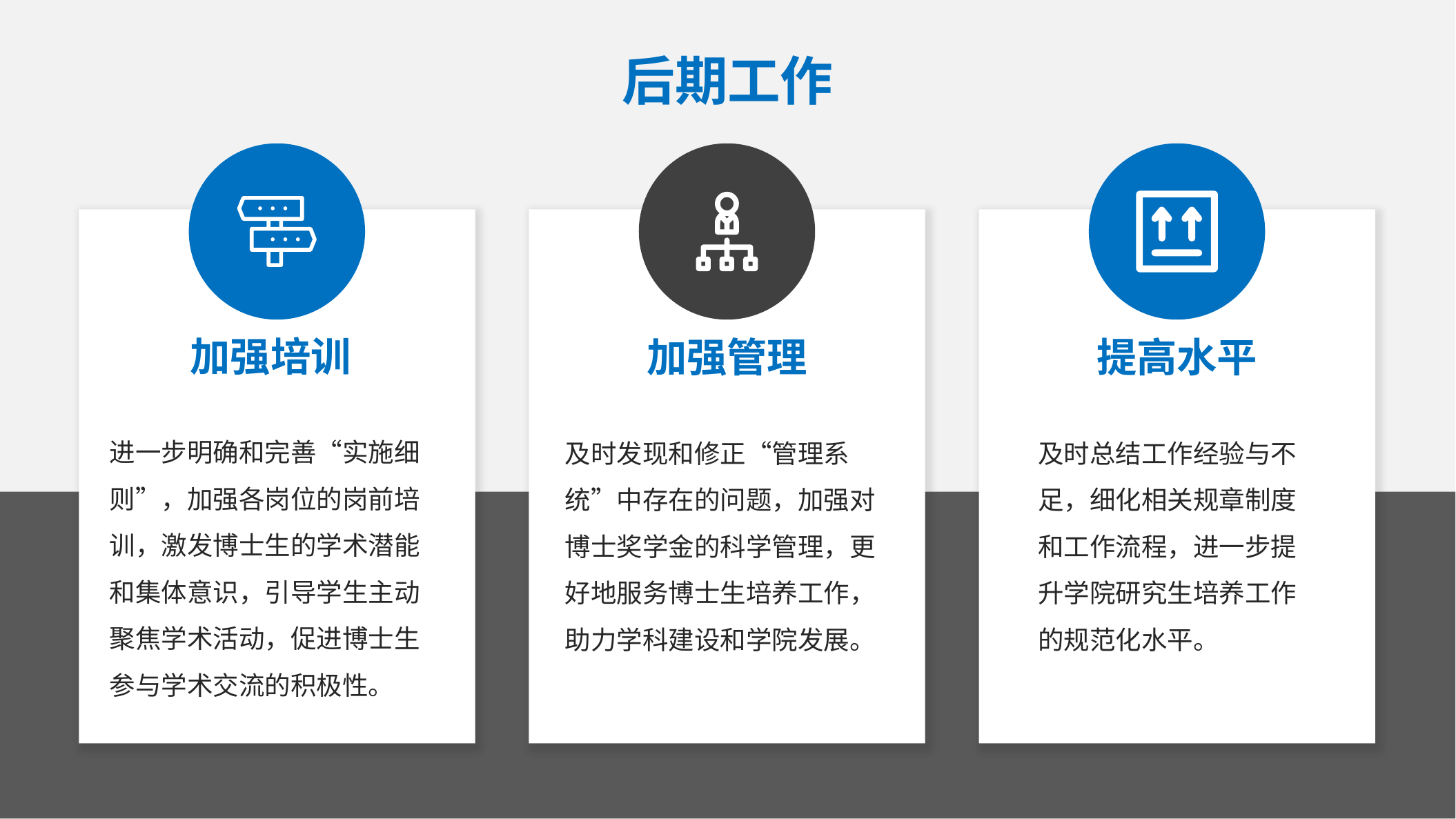

后期工作

加强培训
加强管理
提高水平
进一步明确和完善“实施细则”，加强各岗位的岗前培训，激发博士生的学术潜能和集体意识，引导学生主动聚焦学术活动，促进博士生参与学术交流的积极性。
及时发现和修正“管理系统”中存在的问题，加强对博士奖学金的科学管理，更好地服务博士生培养工作，助力学科建设和学院发展。
及时总结工作经验与不足，细化相关规章制度和工作流程，进一步提升学院研究生培养工作的规范化水平。